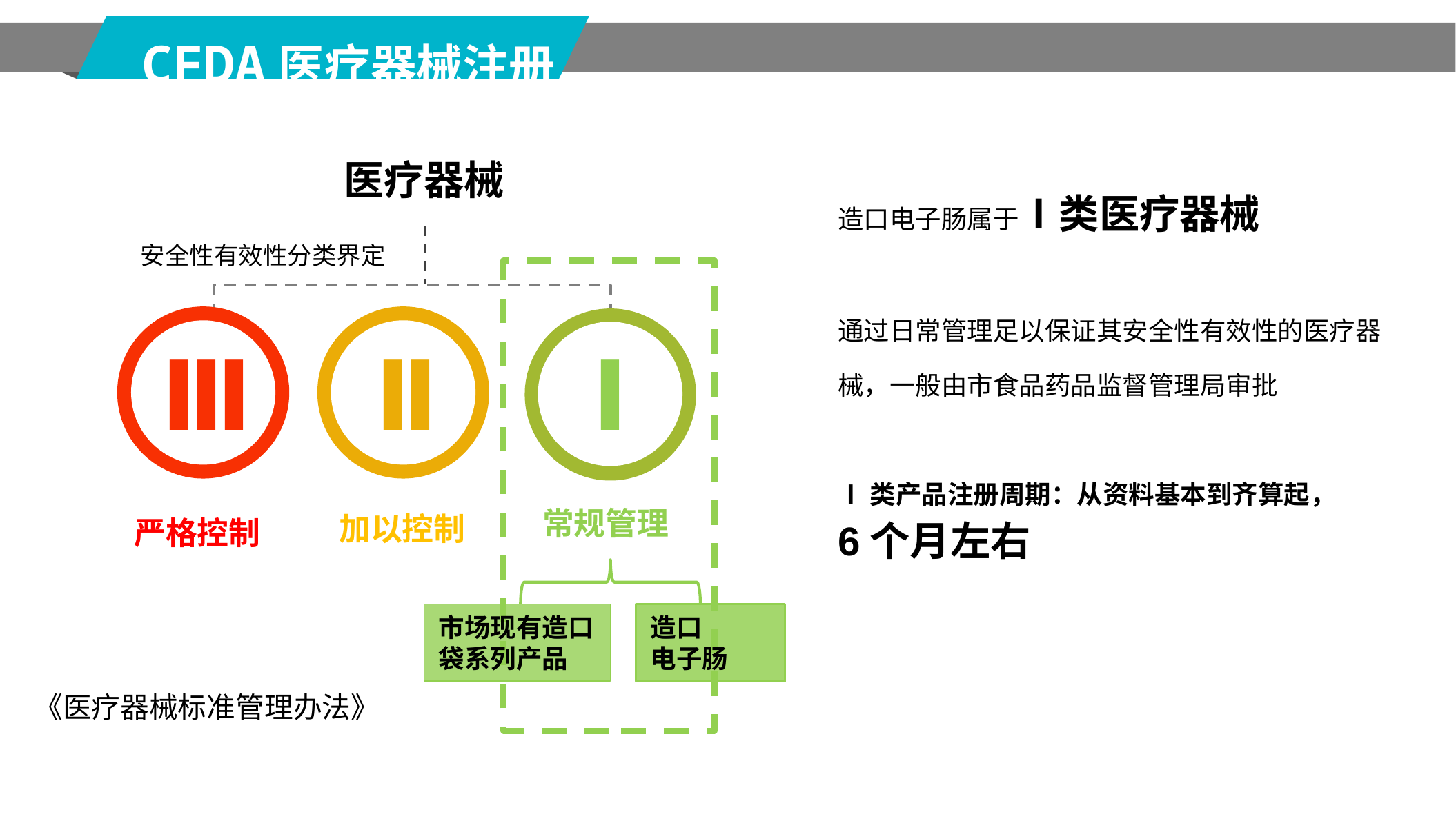

CFDA医疗器械注册

医疗器械
造口电子肠属于Ⅰ类医疗器械

通过日常管理足以保证其安全性有效性的医疗器械，一般由市食品药品监督管理局审批

Ⅰ类产品注册周期：从资料基本到齐算起，
6个月左右

安全性有效性分类界定

Ⅲ
Ⅱ
Ⅰ

常规管理

加以控制
严格控制
市场现有造口袋系列产品
造口
电子肠
《医疗器械标准管理办法》